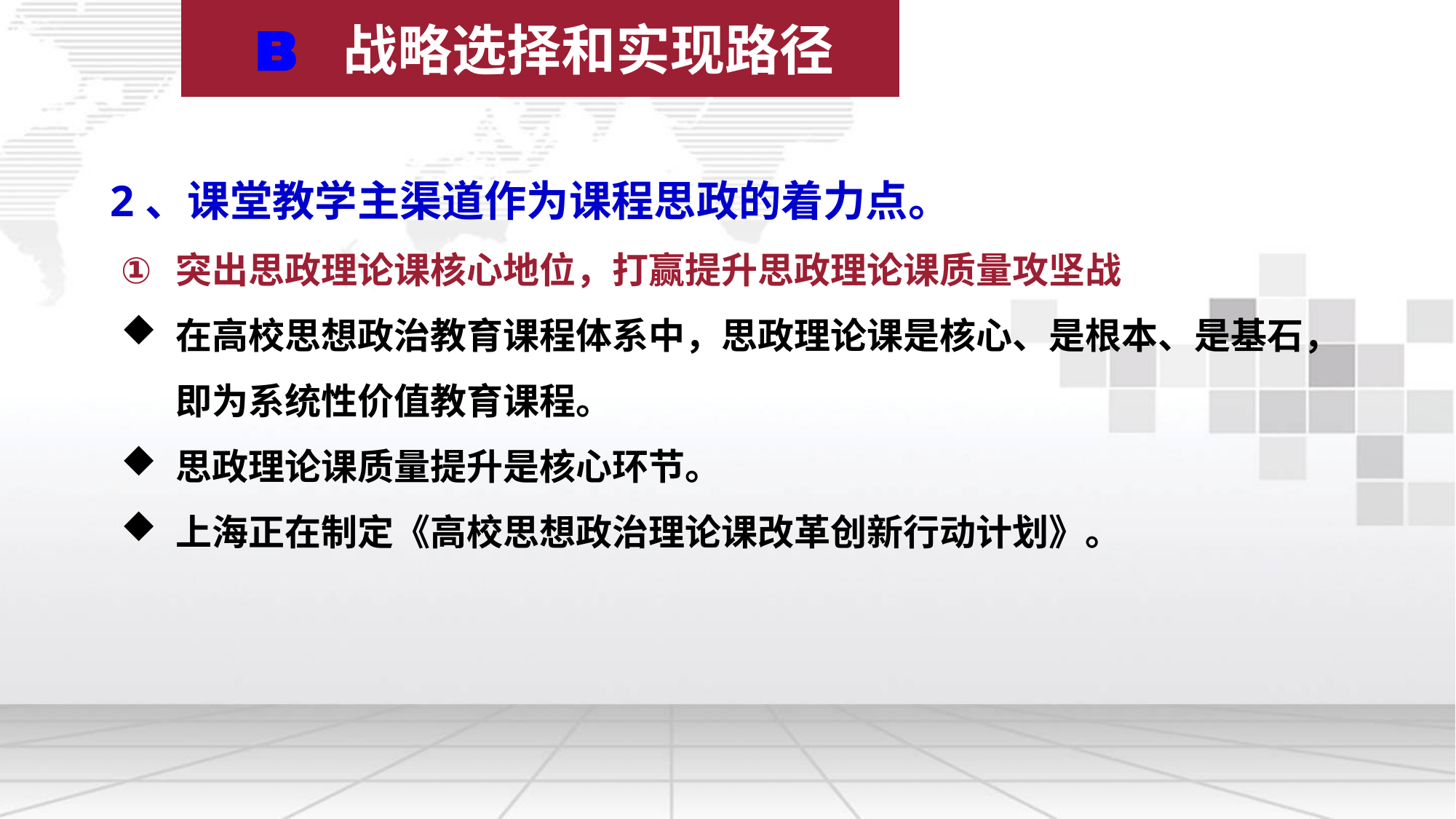

B 战略选择和实现路径
2、课堂教学主渠道作为课程思政的着力点。
突出思政理论课核心地位，打赢提升思政理论课质量攻坚战
在高校思想政治教育课程体系中，思政理论课是核心、是根本、是基石，即为系统性价值教育课程。
思政理论课质量提升是核心环节。
上海正在制定《高校思想政治理论课改革创新行动计划》。